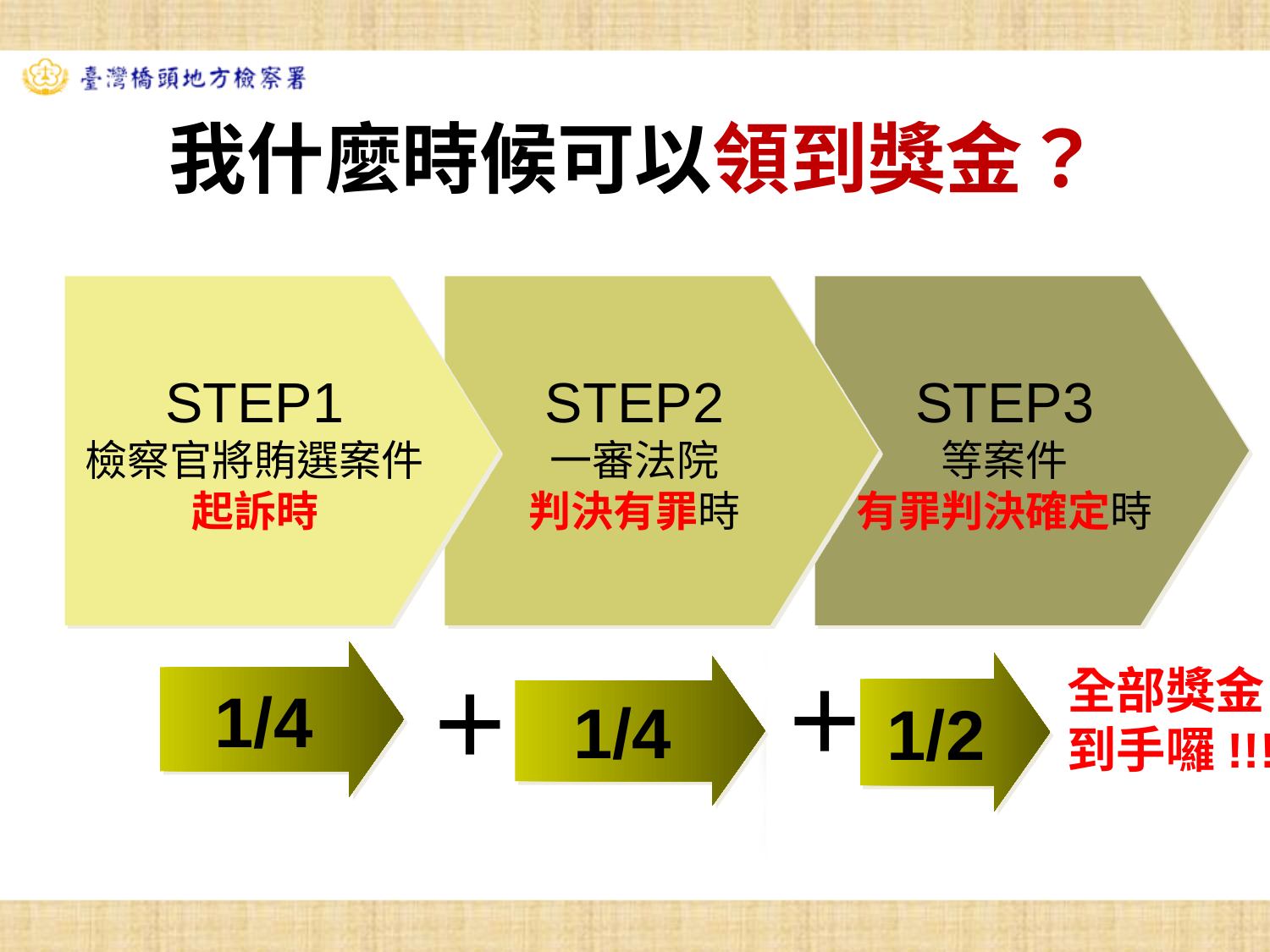

# 我什麼時候可以領到獎金？
STEP1
檢察官將賄選案件
起訴時
STEP2
一審法院
判決有罪時
STEP3
等案件
有罪判決確定時
1/4
1/2
全部獎金到手囉!!!
1/4
＋
＋